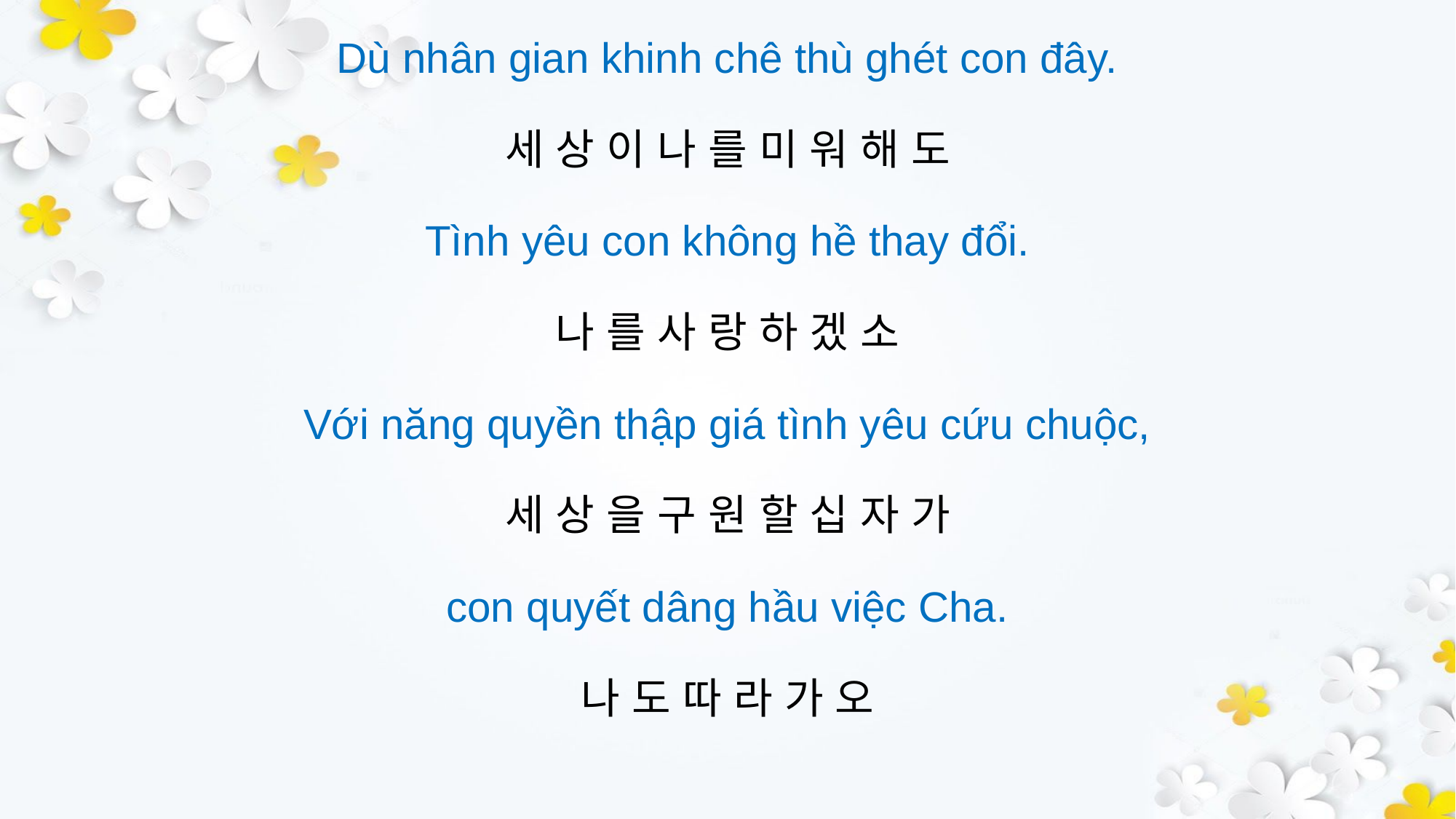

Dù nhân gian khinh chê thù ghét con đây.
세 상 이 나 를 미 워 해 도
Tình yêu con không hề thay đổi.
나 를 사 랑 하 겠 소
Với năng quyền thập giá tình yêu cứu chuộc,
세 상 을 구 원 할 십 자 가
con quyết dâng hầu việc Cha.
나 도 따 라 가 오